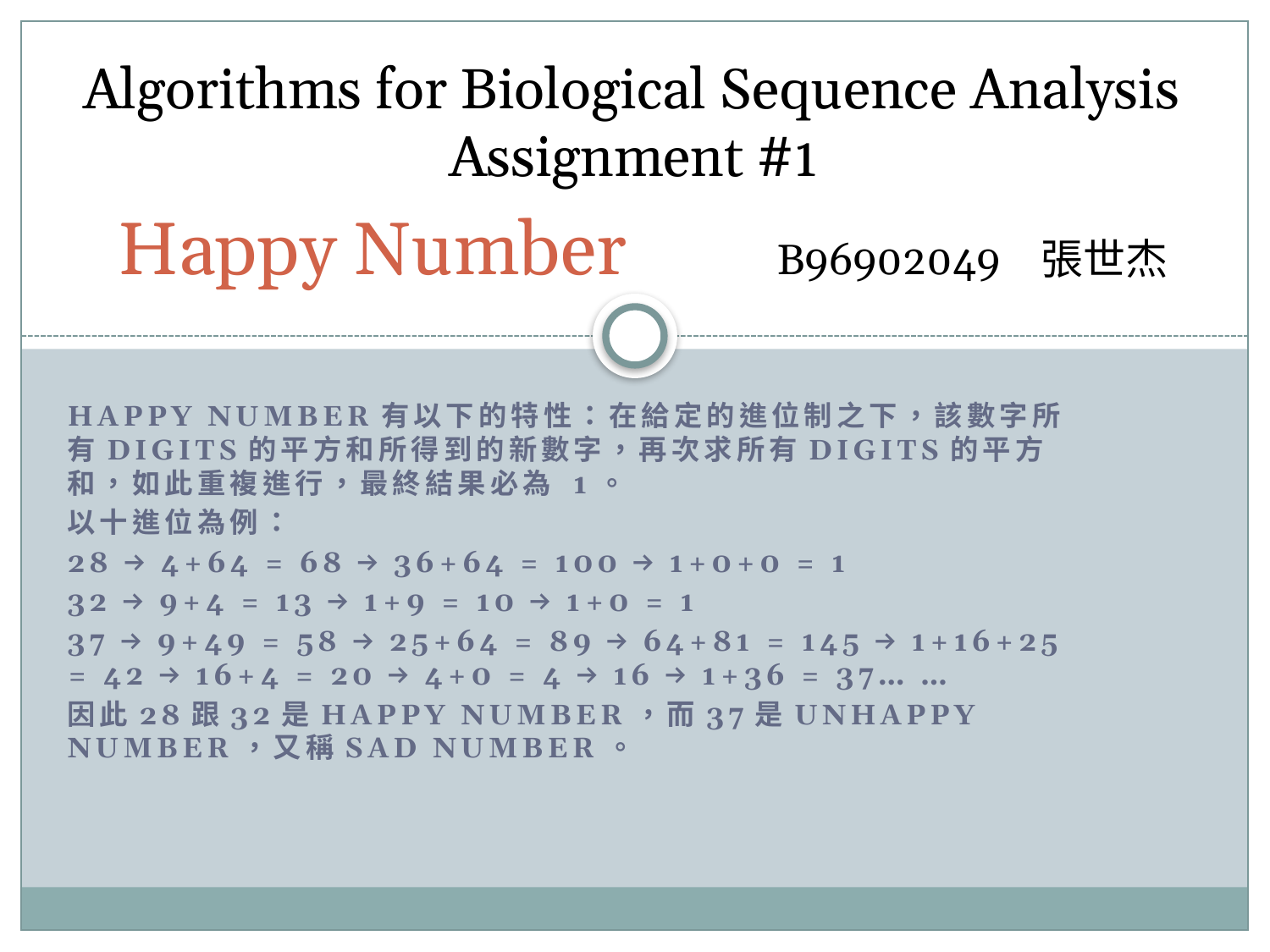

Algorithms for Biological Sequence Analysis
                           Assignment #1
# Happy Number
B96902049   張世杰
Happy number有以下的特性：在給定的進位制之下，該數字所有digits的平方和所得到的新數字，再次求所有digits的平方和，如此重複進行，最終結果必為 1。
以十進位為例：
28 → 4+64 = 68 → 36+64 = 100 → 1+0+0 = 1
32 → 9+4 = 13 → 1+9 = 10 → 1+0 = 1
37 → 9+49 = 58 → 25+64 = 89 → 64+81 = 145 → 1+16+25 = 42 → 16+4 = 20 → 4+0 = 4 → 16 → 1+36 = 37… …
因此28跟32是happy number，而37是unhappy number，又稱sad number。